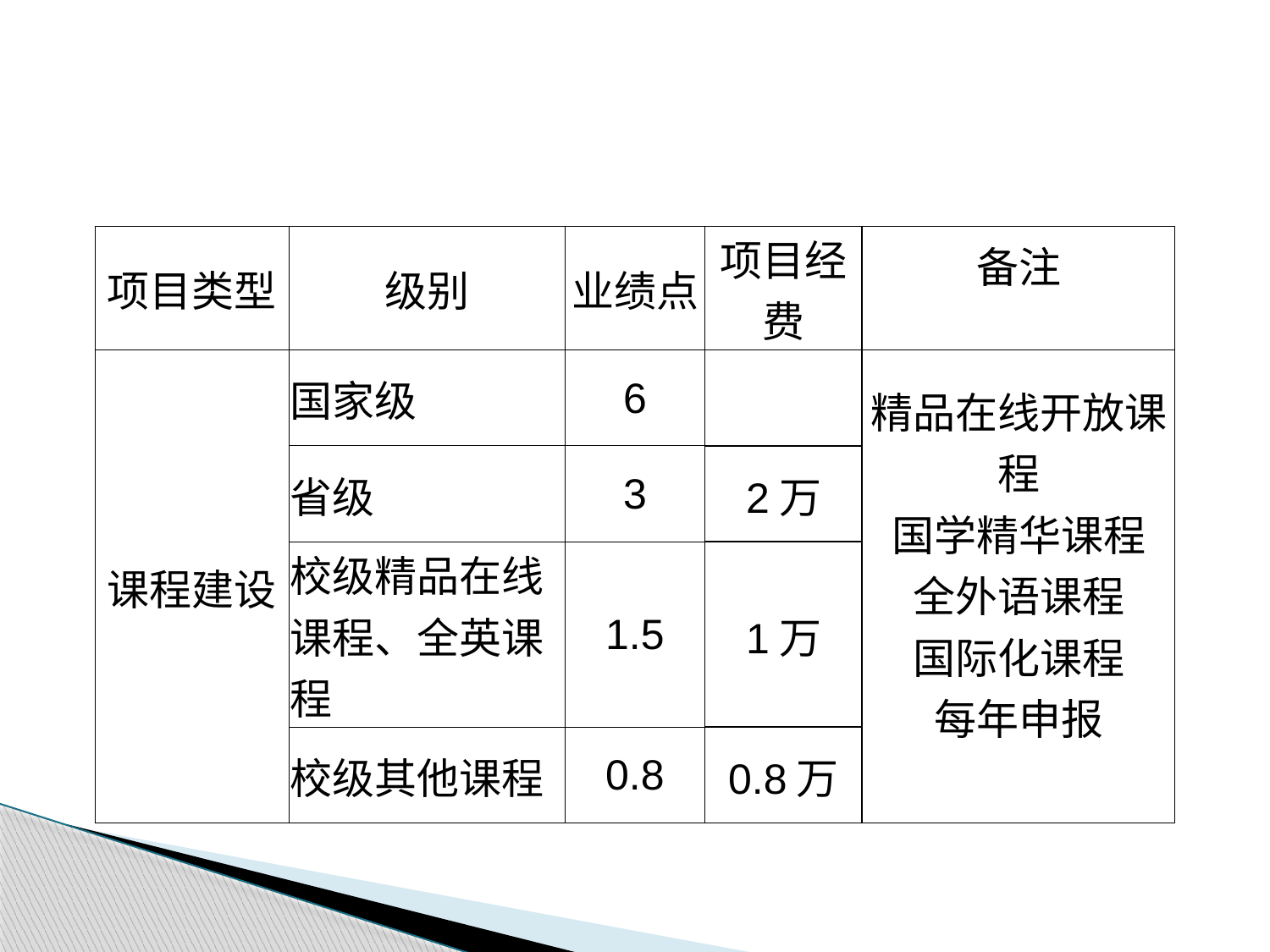

#
| 项目类型 | 级别 | 业绩点 | 项目经费 | 备注 |
| --- | --- | --- | --- | --- |
| 课程建设 | 国家级 | 6 |  | 精品在线开放课程 国学精华课程 全外语课程 国际化课程 每年申报 |
|  | 省级 | 3 | 2万 |  |
|  | 校级精品在线课程、全英课程 | 1.5 | 1万 |  |
|  | 校级其他课程 | 0.8 | 0.8万 |  |